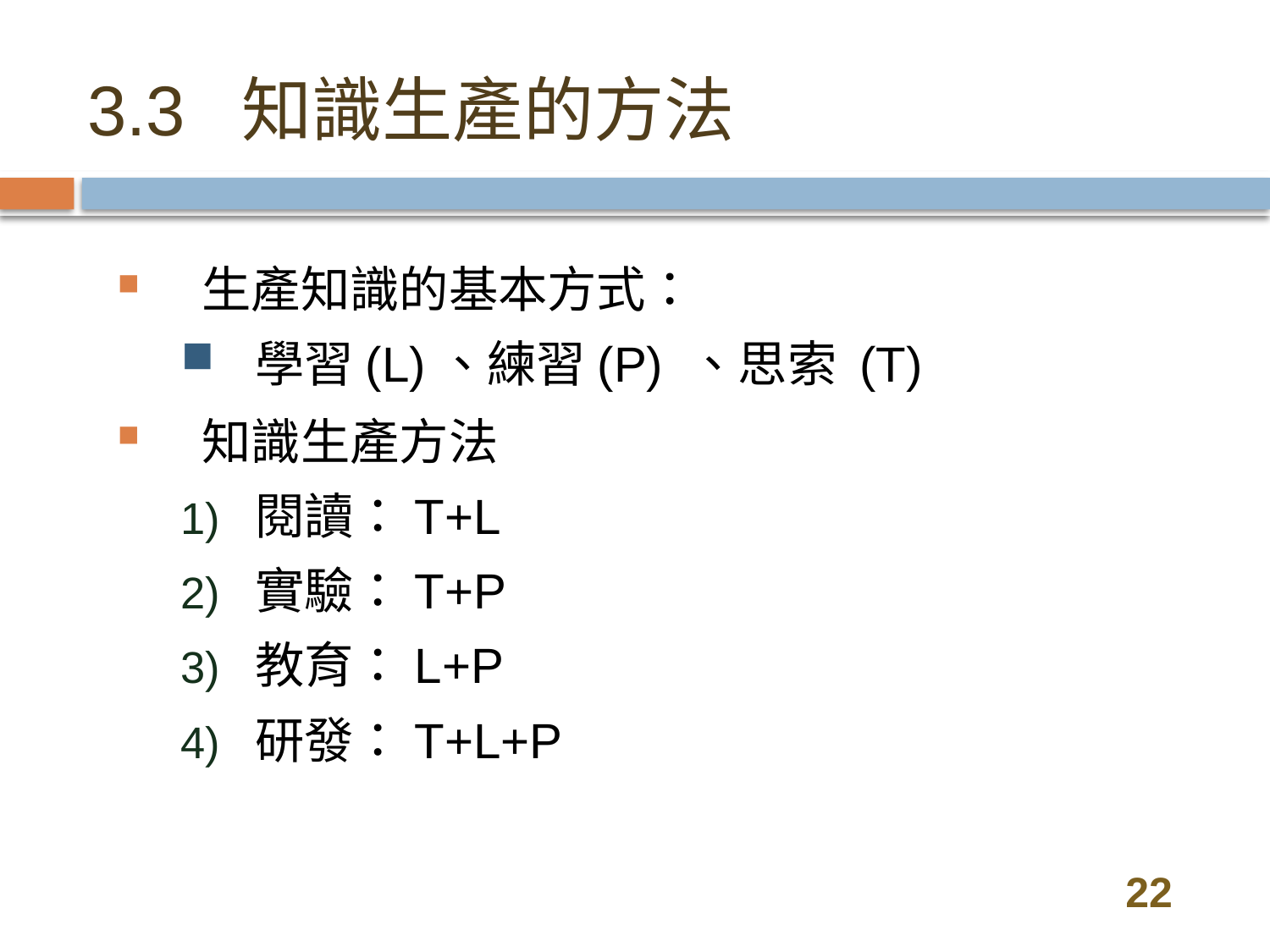

# 3.3  知識生產的方法
生產知識的基本方式：
學習(L)、練習(P) 、思索 (T)
知識生產方法
閱讀：T+L
實驗：T+P
教育：L+P
研發：T+L+P
22